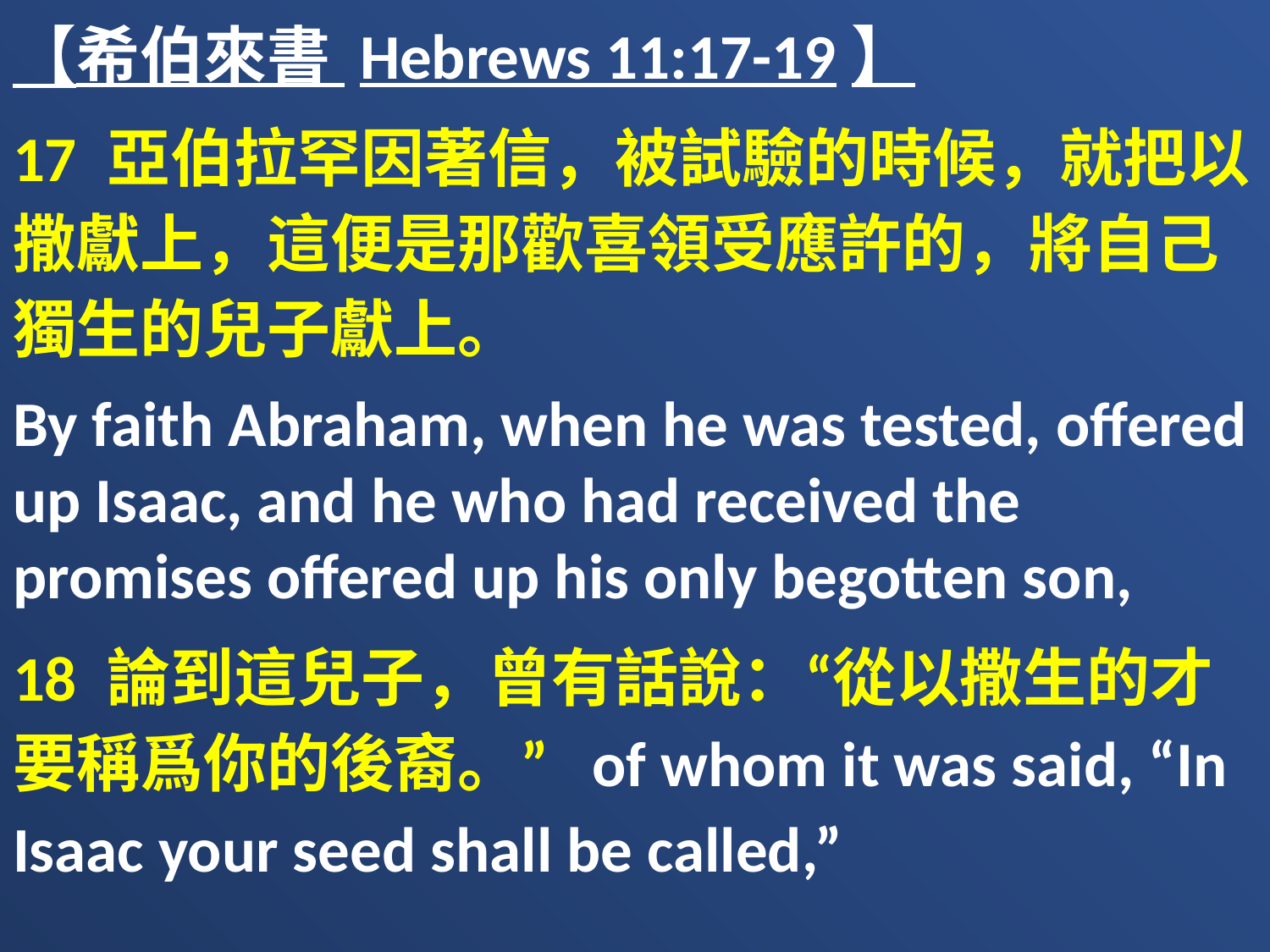

【希伯來書 Hebrews 11:17-19】
17 亞伯拉罕因著信，被試驗的時候，就把以撒獻上，這便是那歡喜領受應許的，將自己獨生的兒子獻上。
By faith Abraham, when he was tested, offered up Isaac, and he who had received the promises offered up his only begotten son,
18 論到這兒子，曾有話說：“從以撒生的才要稱爲你的後裔。”  of whom it was said, “In Isaac your seed shall be called,”